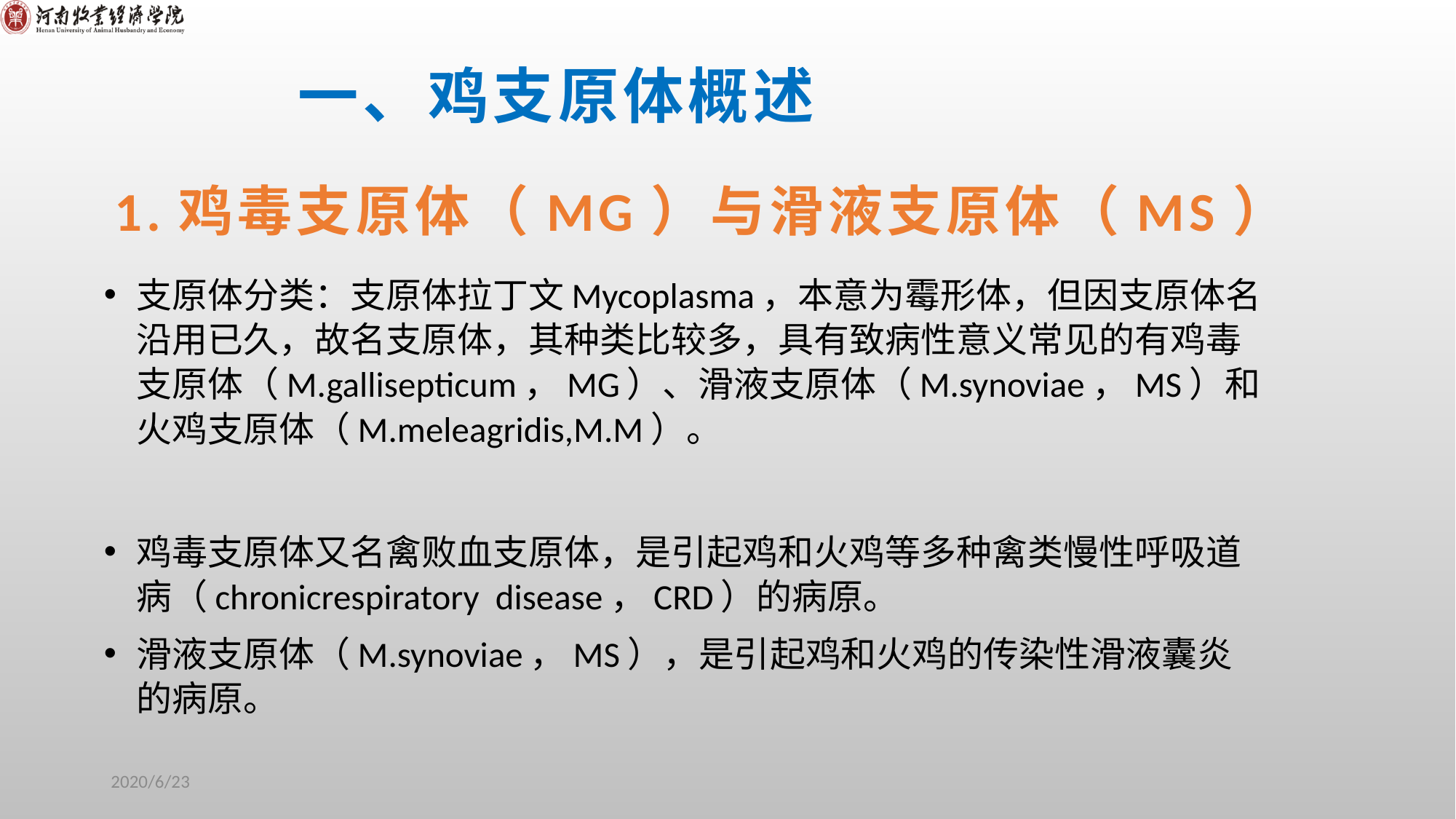

一、鸡支原体概述
# 1.鸡毒支原体（MG）与滑液支原体（MS）
支原体分类：支原体拉丁文Mycoplasma，本意为霉形体，但因支原体名沿用已久，故名支原体，其种类比较多，具有致病性意义常见的有鸡毒支原体（M.gallisepticum，MG）、滑液支原体（M.synoviae，MS）和火鸡支原体（M.meleagridis,M.M）。

鸡毒支原体又名禽败血支原体，是引起鸡和火鸡等多种禽类慢性呼吸道病（chronicrespiratory  disease，CRD）的病原。
滑液支原体（M.synoviae，MS），是引起鸡和火鸡的传染性滑液囊炎的病原。
2020/6/23